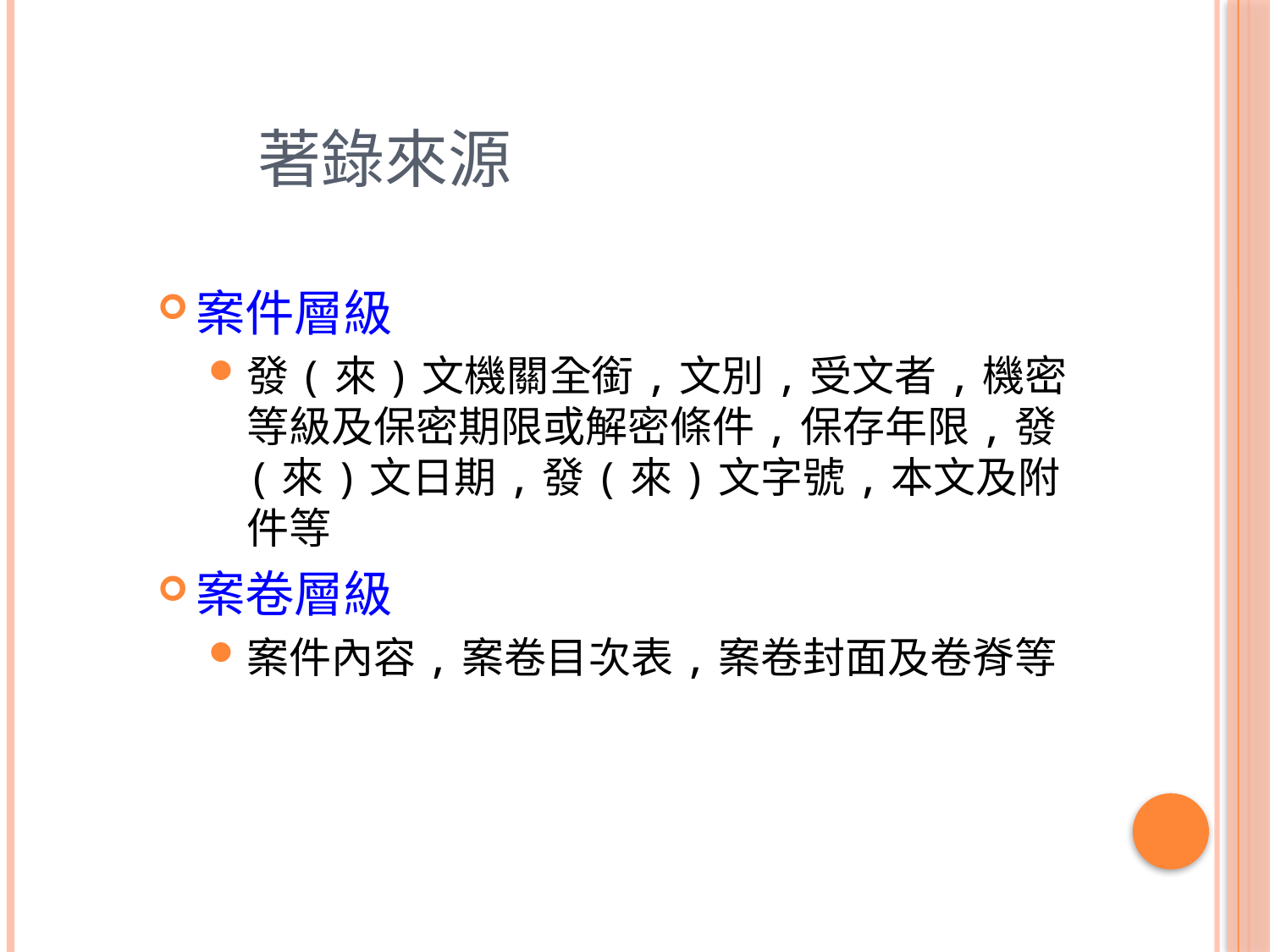

# 著錄來源
案件層級
發(來)文機關全銜,文別,受文者,機密等級及保密期限或解密條件,保存年限,發(來)文日期,發(來)文字號,本文及附件等
案卷層級
案件內容,案卷目次表,案卷封面及卷脊等